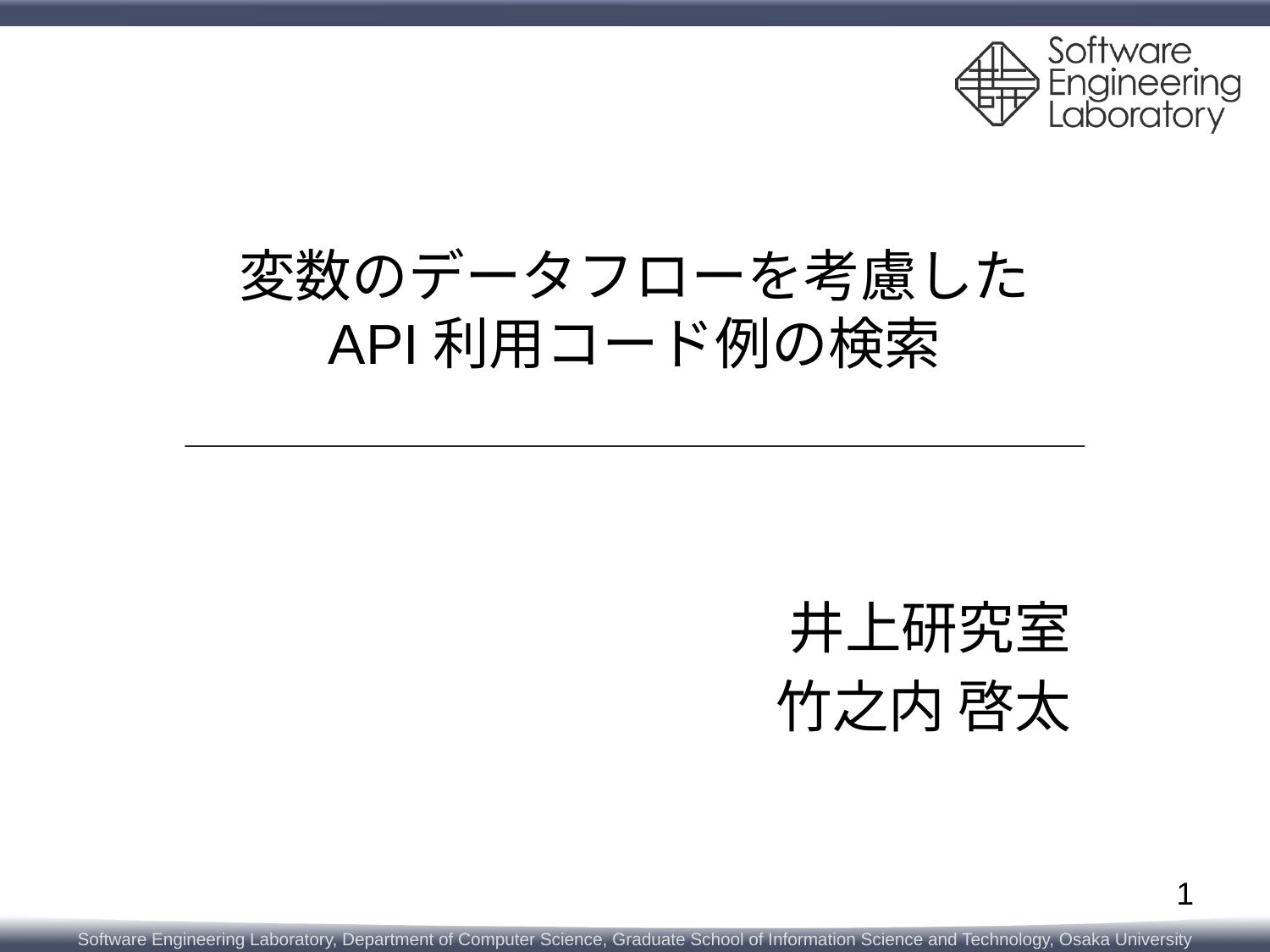

変数のデータフローを考慮した
API利用コード例の検索
井上研究室
竹之内 啓太
1